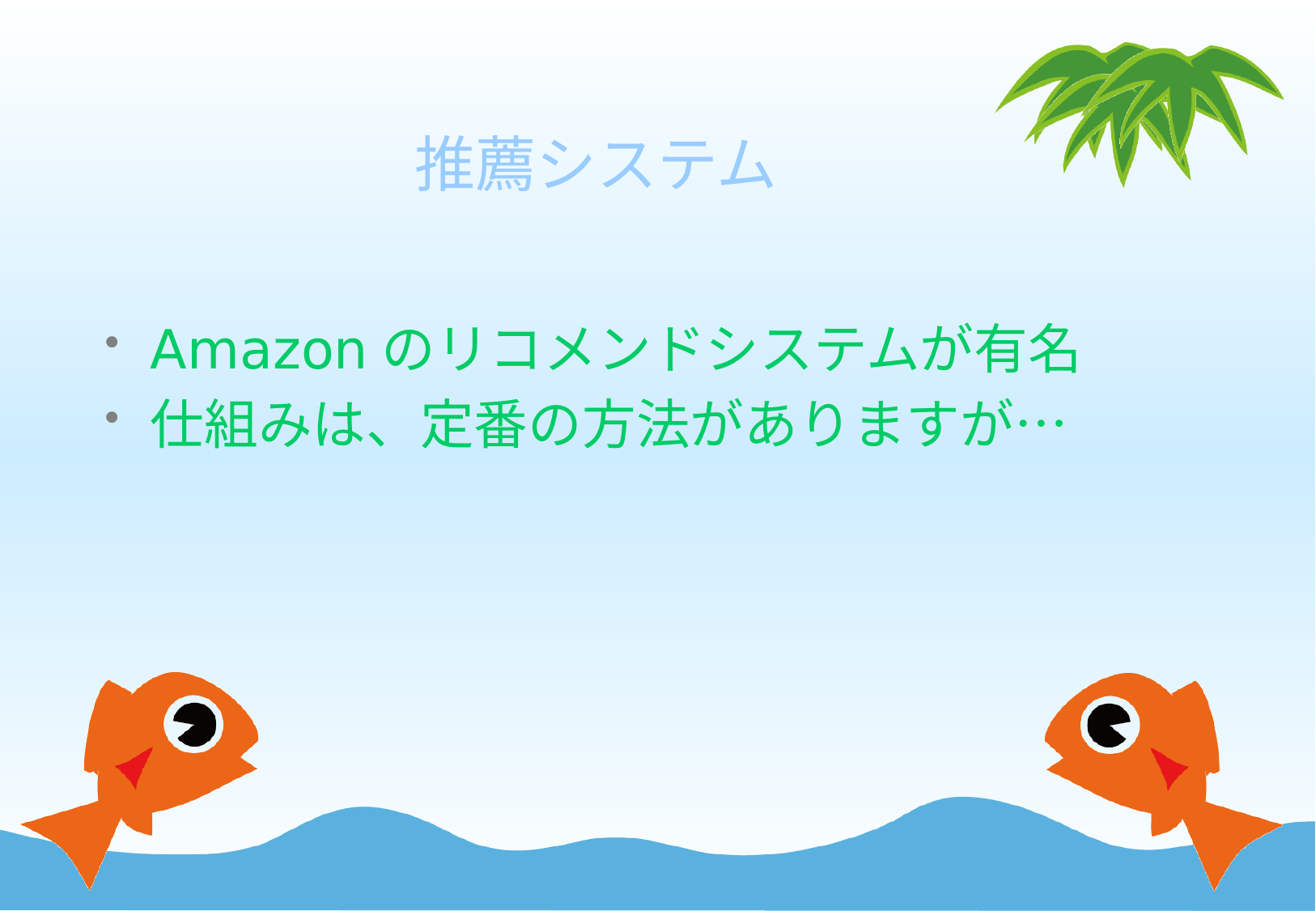

# 推薦システム
Amazonのリコメンドシステムが有名
仕組みは、定番の方法がありますが…